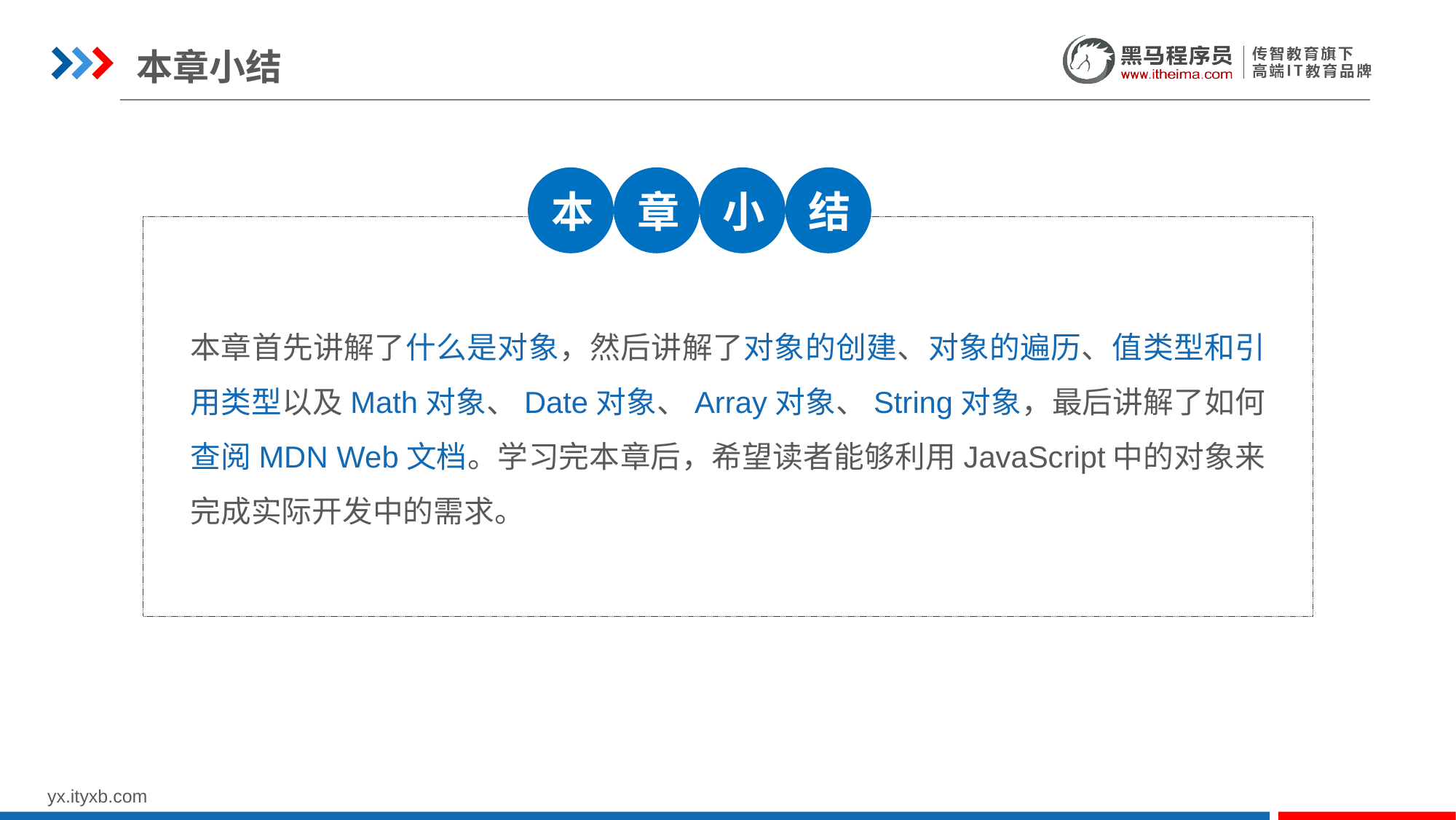

本章小结
本
章
小
结

本章首先讲解了什么是对象，然后讲解了对象的创建、对象的遍历、值类型和引用类型以及Math对象、Date对象、Array对象、String对象，最后讲解了如何查阅MDN Web文档。学习完本章后，希望读者能够利用JavaScript中的对象来完成实际开发中的需求。